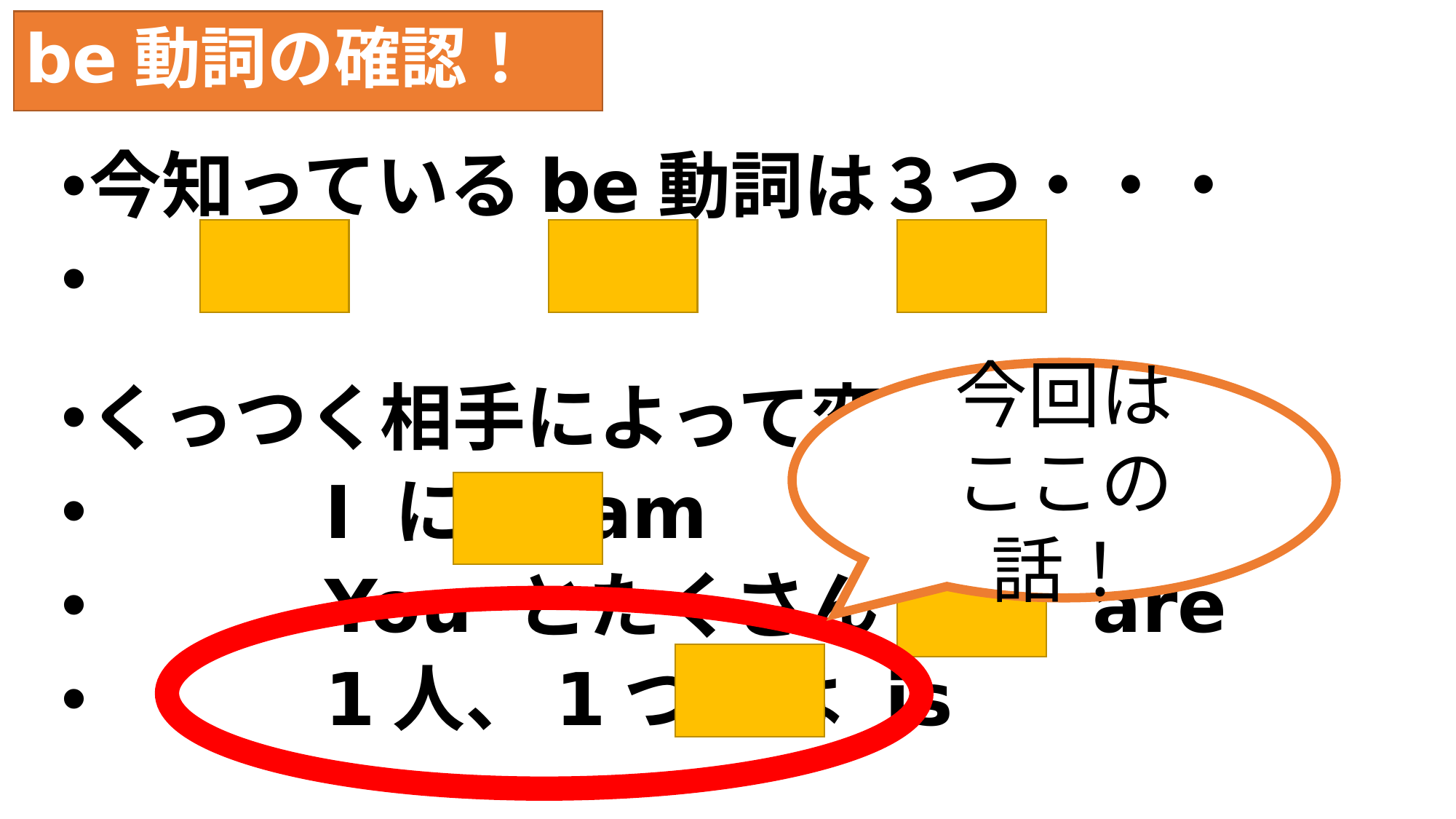

# be動詞の確認！
今知っているbe動詞は３つ・・・
      is          am         are

くっつく相手によって変わります！
　　　I には am
　　　You とたくさん には are
　　　1人、1つには is

今回は
ここの話！